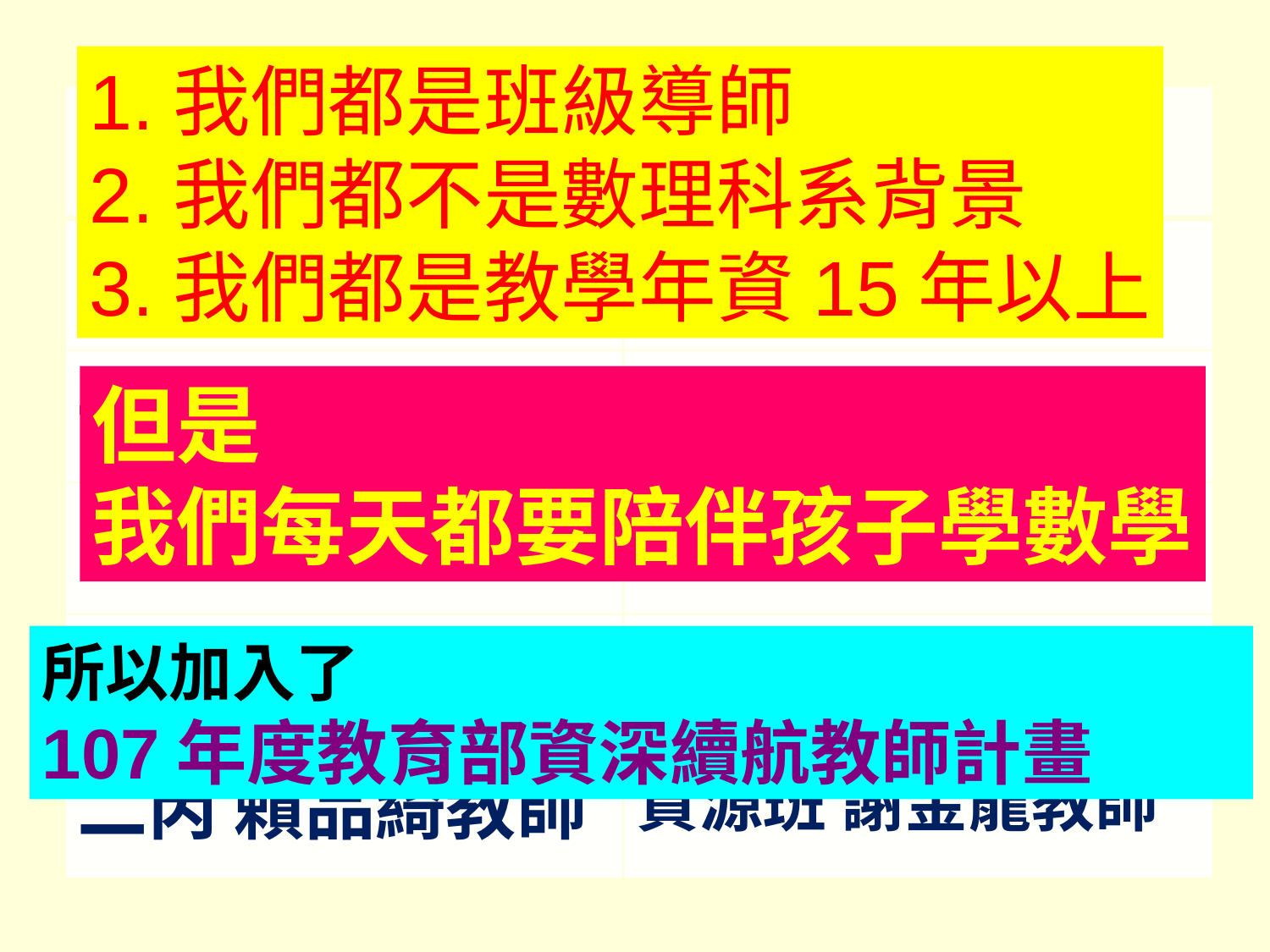

1.我們都是班級導師
2.我們都不是數理科系背景
3.我們都是教學年資15年以上
| 一甲 林螢穗教師 | 三甲 洪純凌教師 |
| --- | --- |
| 一乙 江湘玲教師 | 三乙 黃淑雅教師 |
| 一丙 林藝芳教師 | 三丙 劉如真教師 |
| 二甲 洪如珍教師 | 四乙 劉雅純教師 |
| 二乙 吳淑容教師 | 四丙 詹瑜玲教師 |
| 二丙 賴品綺教師 | 資源班 謝金龍教師 |
但是
我們每天都要陪伴孩子學數學
所以加入了
107年度教育部資深續航教師計畫